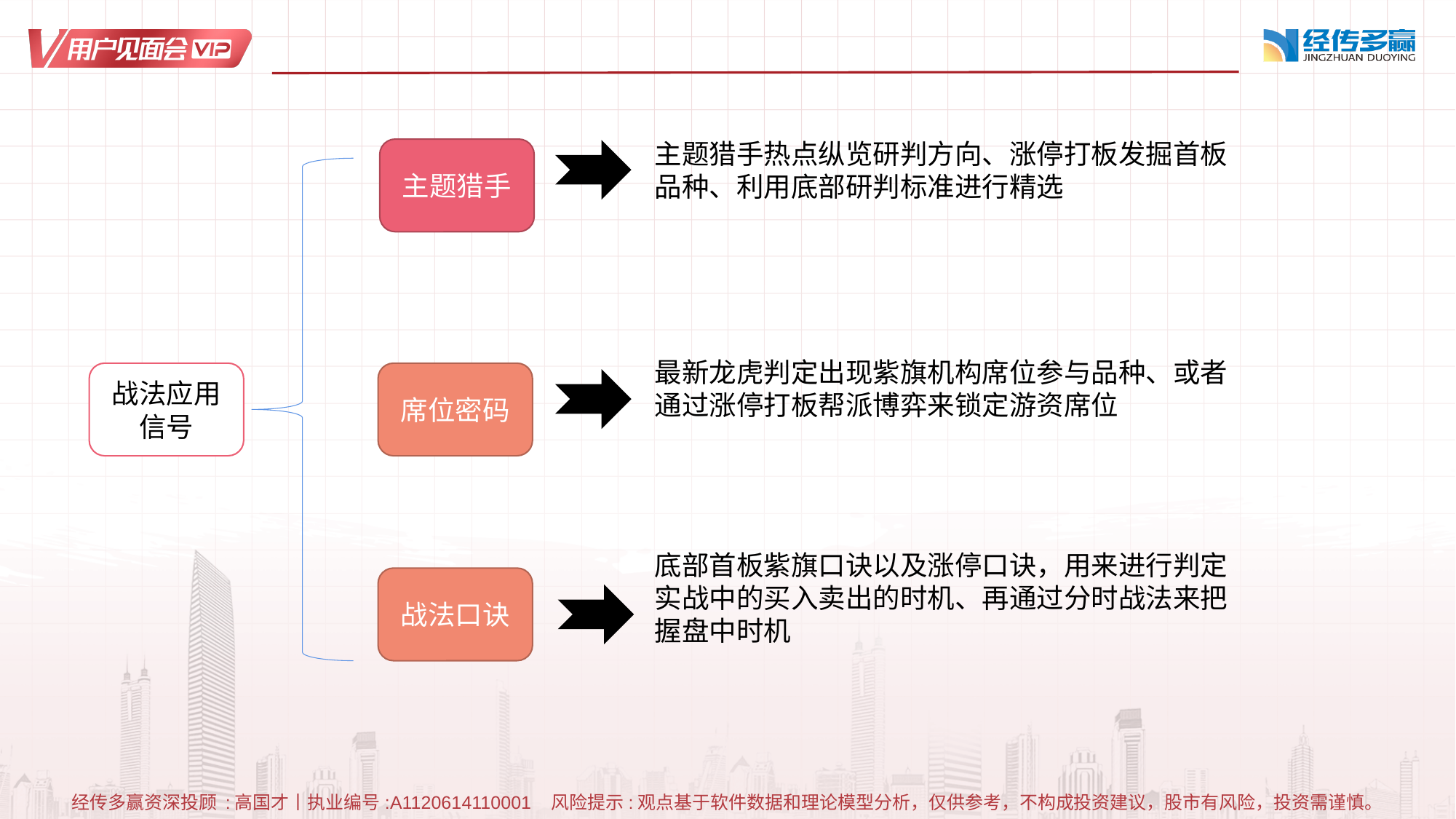

主题猎手热点纵览研判方向、涨停打板发掘首板品种、利用底部研判标准进行精选
主题猎手

最新龙虎判定出现紫旗机构席位参与品种、或者通过涨停打板帮派博弈来锁定游资席位
战法应用信号
席位密码

底部首板紫旗口诀以及涨停口诀，用来进行判定实战中的买入卖出的时机、再通过分时战法来把握盘中时机
战法口诀